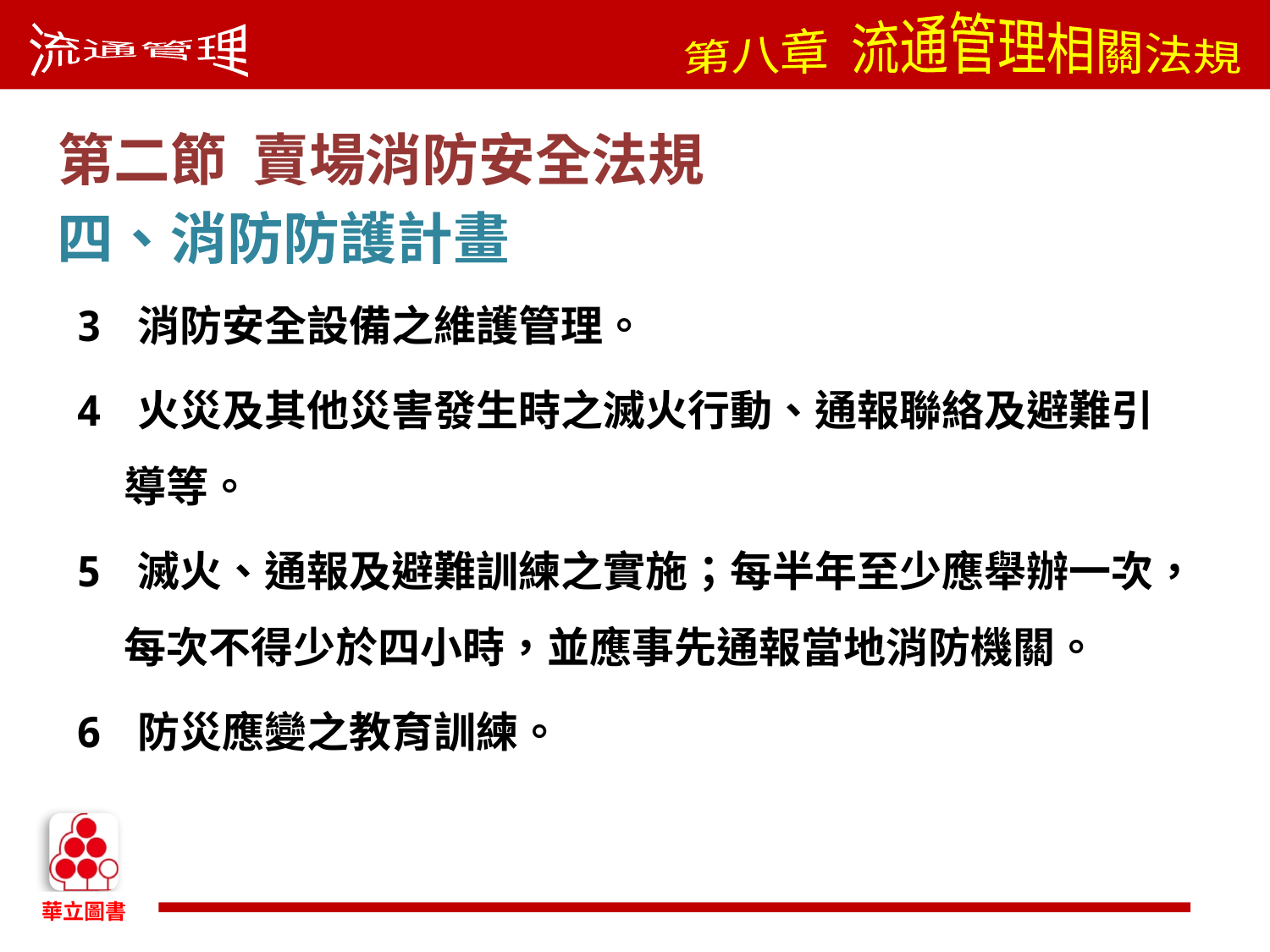

第二節  賣場消防安全法規
四、消防防護計畫
3 消防安全設備之維護管理。
4 火災及其他災害發生時之滅火行動、通報聯絡及避難引導等。
5 滅火、通報及避難訓練之實施；每半年至少應舉辦一次，每次不得少於四小時，並應事先通報當地消防機關。
6 防災應變之教育訓練。